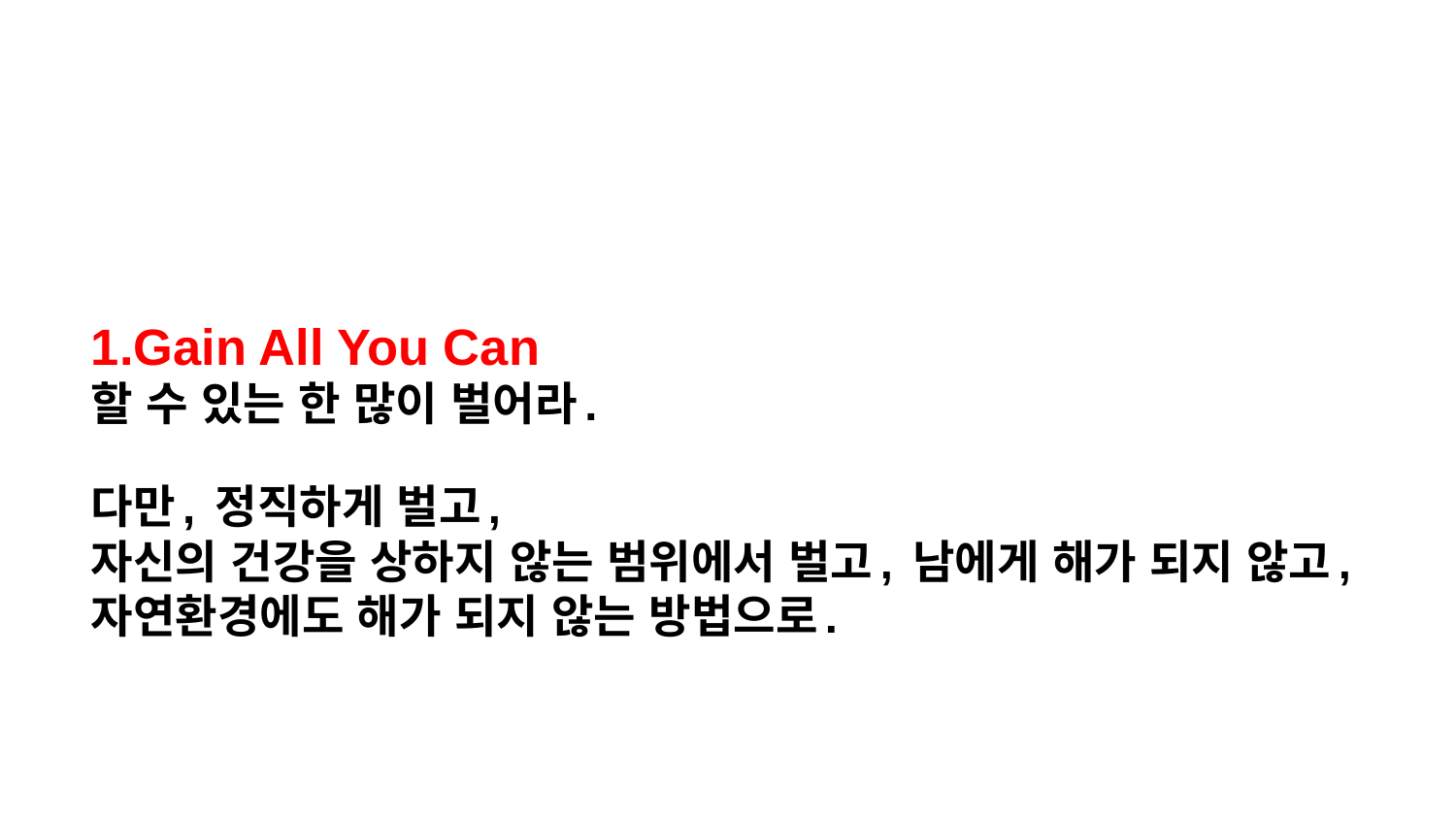

# 1.Gain All You Can 할 수 있는 한 많이 벌어라. 다만, 정직하게 벌고, 자신의 건강을 상하지 않는 범위에서 벌고, 남에게 해가 되지 않고, 자연환경에도 해가 되지 않는 방법으로.